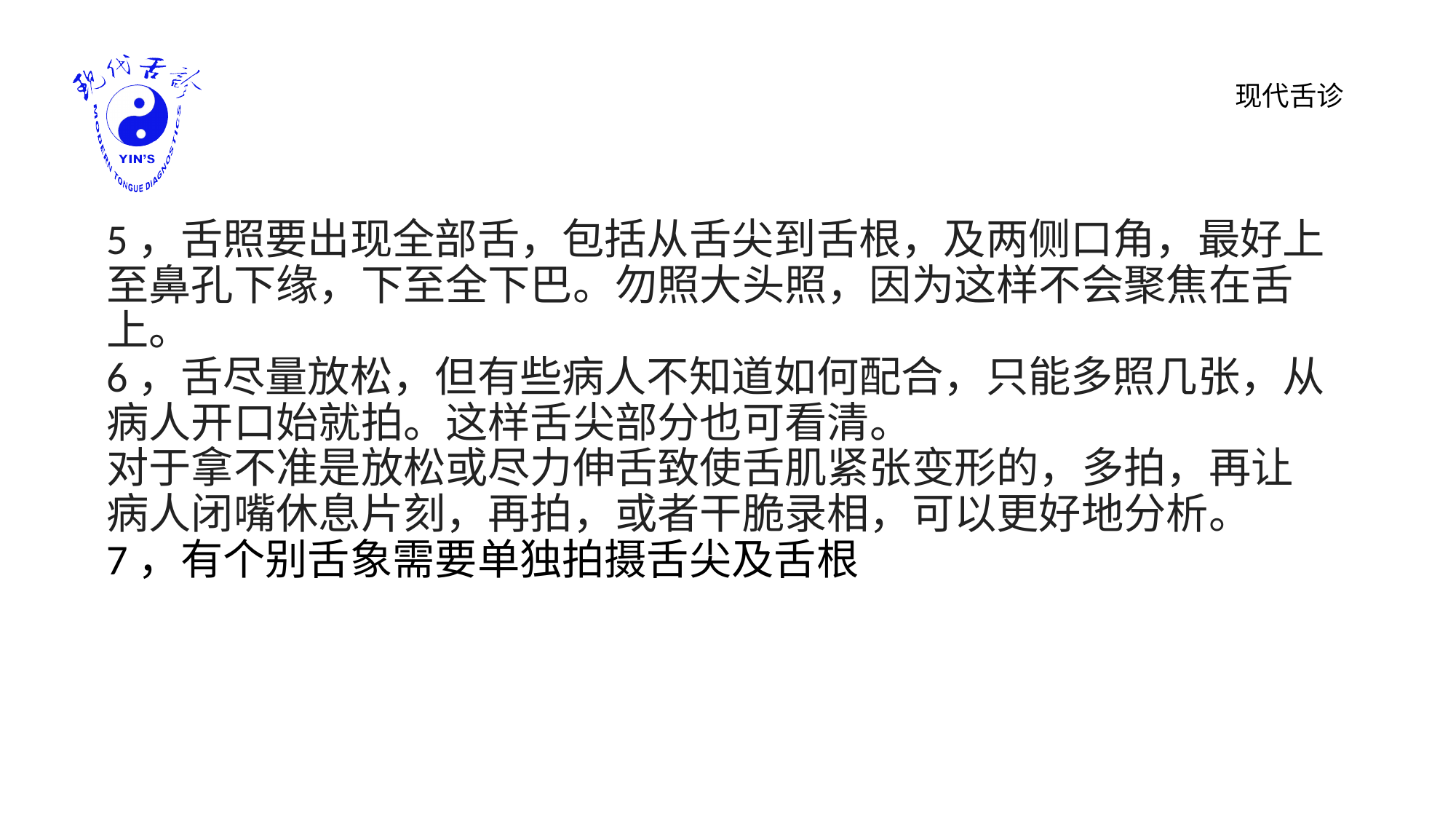

5，舌照要出现全部舌，包括从舌尖到舌根，及两侧口角，最好上至鼻孔下缘，下至全下巴。勿照大头照，因为这样不会聚焦在舌上。
6，舌尽量放松，但有些病人不知道如何配合，只能多照几张，从病人开口始就拍。这样舌尖部分也可看清。
对于拿不准是放松或尽力伸舌致使舌肌紧张变形的，多拍，再让病人闭嘴休息片刻，再拍，或者干脆录相，可以更好地分析。
7，有个别舌象需要单独拍摄舌尖及舌根